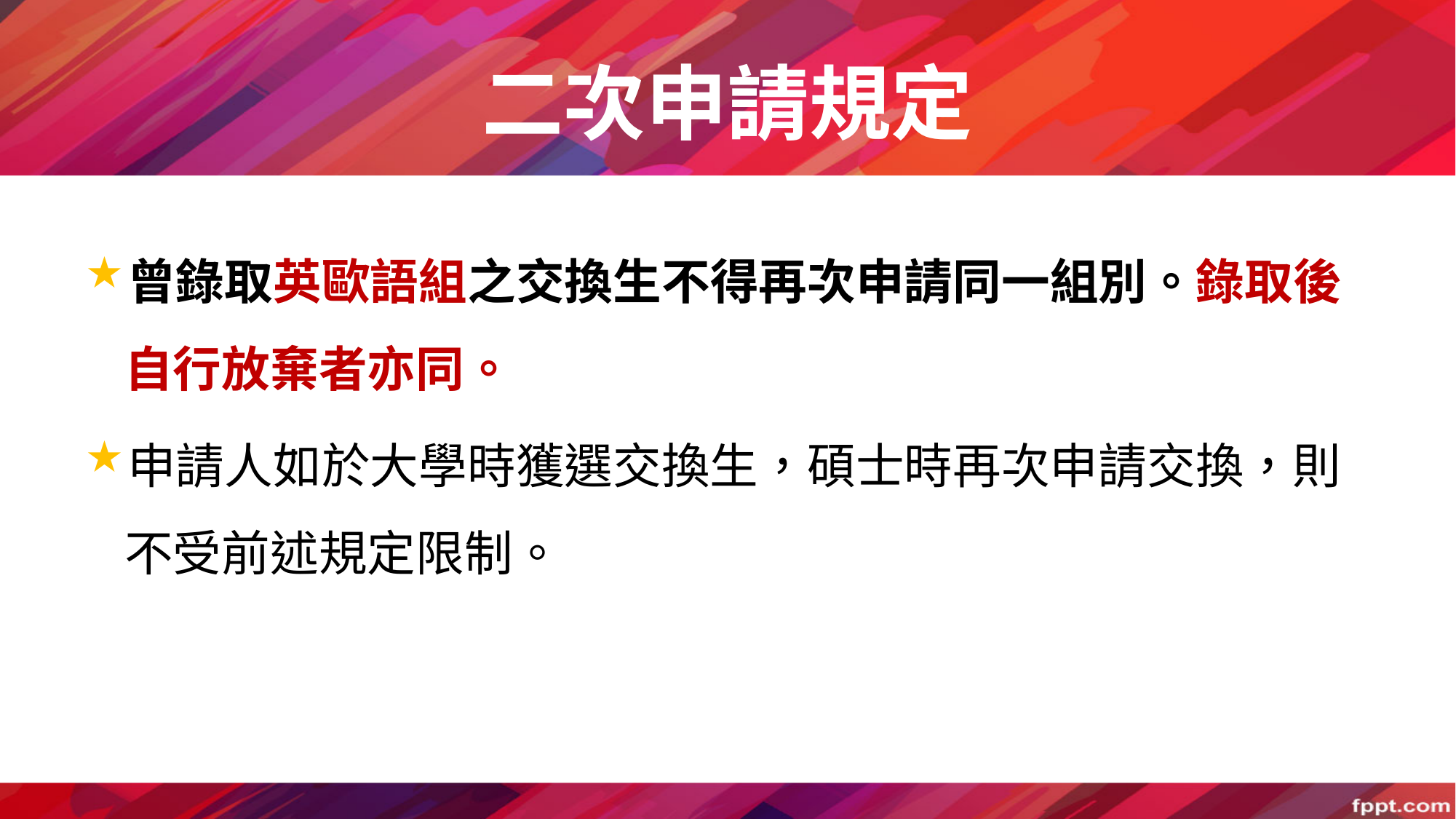

# 二次申請規定
曾錄取英歐語組之交換生不得再次申請同一組別。錄取後自行放棄者亦同。
申請人如於大學時獲選交換生，碩士時再次申請交換，則不受前述規定限制。